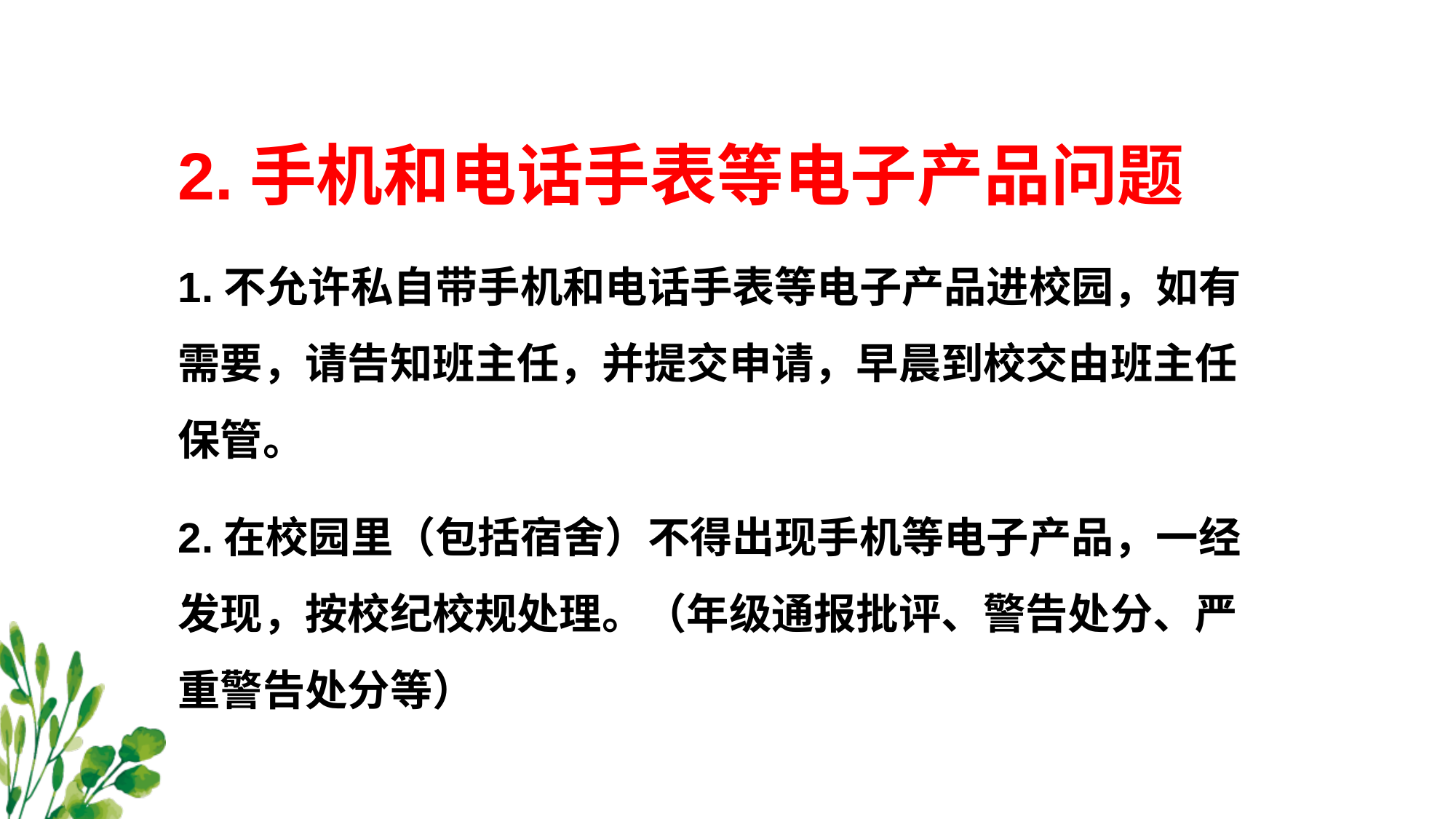

2.手机和电话手表等电子产品问题
1.不允许私自带手机和电话手表等电子产品进校园，如有需要，请告知班主任，并提交申请，早晨到校交由班主任保管。
2.在校园里（包括宿舍）不得出现手机等电子产品，一经发现，按校纪校规处理。（年级通报批评、警告处分、严重警告处分等）